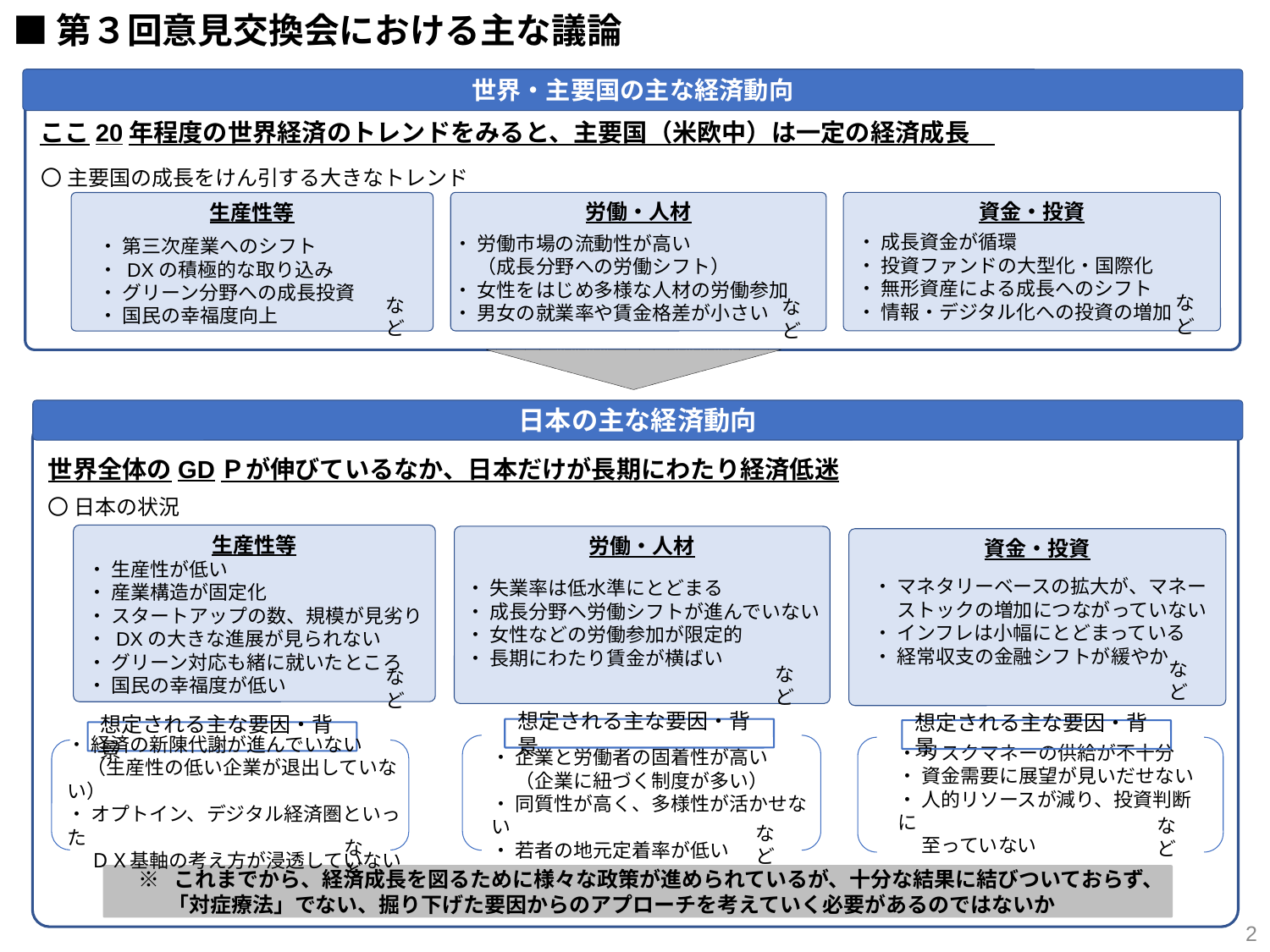

■第３回意見交換会における主な議論
世界・主要国の主な経済動向

ここ20年程度の世界経済のトレンドをみると、主要国（米欧中）は一定の経済成長
〇 主要国の成長をけん引する大きなトレンド
資金・投資
労働・人材
生産性等
・ 労働市場の流動性が高い
　 （成長分野への労働シフト）
・ 女性をはじめ多様な人材の労働参加
・ 男女の就業率や賃金格差が小さい
・ 第三次産業へのシフト
・ DXの積極的な取り込み
・ グリーン分野への成長投資
・ 国民の幸福度向上
・ 成長資金が循環
・ 投資ファンドの大型化・国際化
・ 無形資産による成長へのシフト
・ 情報・デジタル化への投資の増加
など
など
など

日本の主な経済動向

世界全体のGDＰが伸びているなか、日本だけが長期にわたり経済低迷
〇 日本の状況
生産性等
労働・人材
資金・投資
・ マネタリーベースの拡大が、マネー
　 ストックの増加につながっていない
・ インフレは小幅にとどまっている
・ 経常収支の金融シフトが緩やか
・ 生産性が低い
・ 産業構造が固定化
・ スタートアップの数、規模が見劣り
・ DXの大きな進展が見られない
・ グリーン対応も緒に就いたところ
・ 国民の幸福度が低い
・ 失業率は低水準にとどまる
・ 成長分野へ労働シフトが進んでいない
・ 女性などの労働参加が限定的
・ 長期にわたり賃金が横ばい
など
など
など
想定される主な要因・背景
想定される主な要因・背景
想定される主な要因・背景

・ 経済の新陳代謝が進んでいない
　（生産性の低い企業が退出していない）
・ オプトイン、デジタル経済圏といった
　 ＤＸ基軸の考え方が浸透していない
・ リスクマネーの供給が不十分
・ 資金需要に展望が見いだせない
・ 人的リソースが減り、投資判断に
　 至っていない
・ 企業と労働者の固着性が高い
　 （企業に紐づく制度が多い）
・ 同質性が高く、多様性が活かせない
・ 若者の地元定着率が低い
など
など
など
※  これまでから、経済成長を図るために様々な政策が進められているが、十分な結果に結びついておらず、
     「対症療法」でない、掘り下げた要因からのアプローチを考えていく必要があるのではないか

2